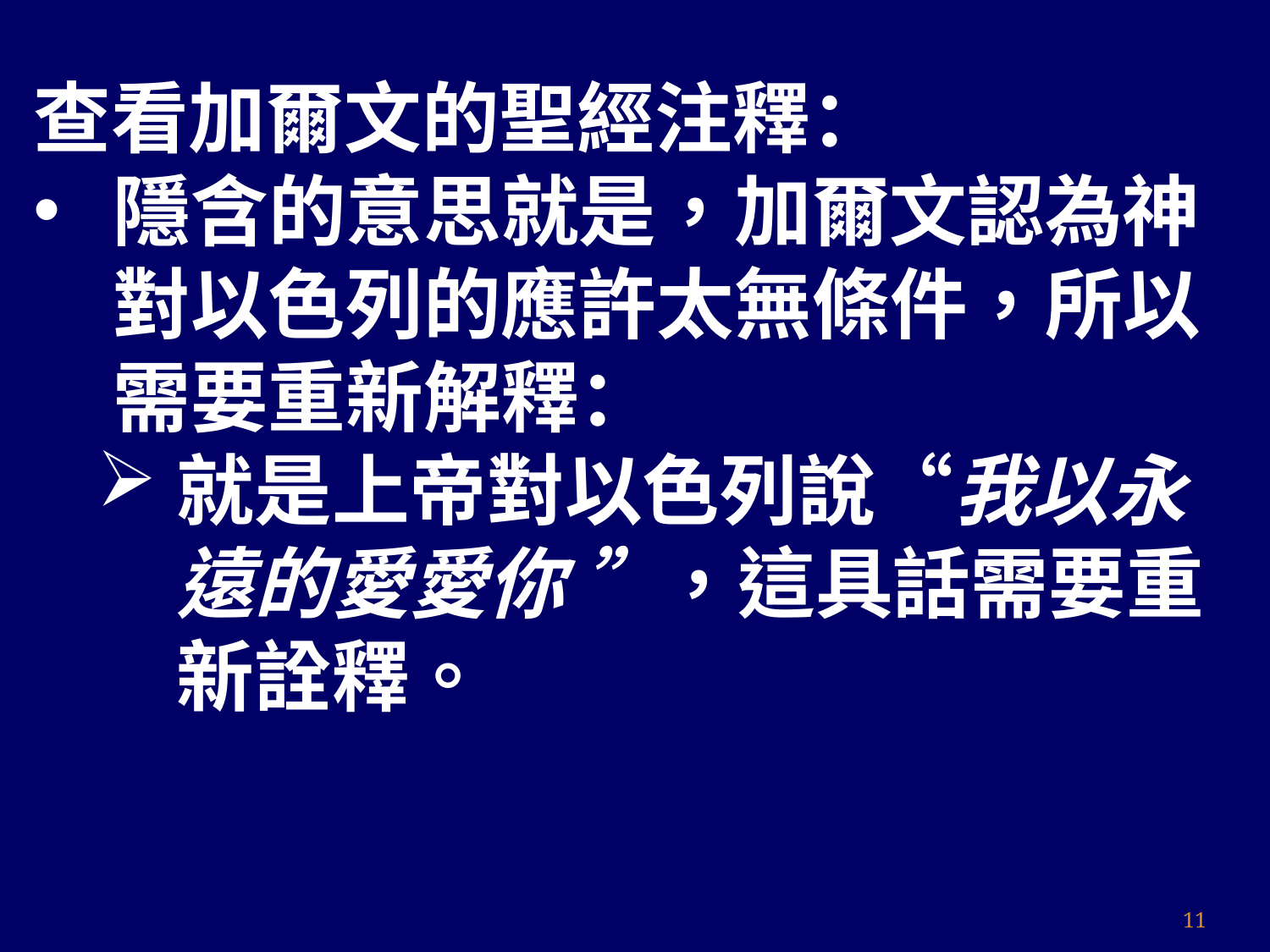

查看加爾文的聖經注釋：
隱含的意思就是，加爾文認為神對以色列的應許太無條件，所以需要重新解釋：
就是上帝對以色列說“我以永遠的愛愛你 ”，這具話需要重新詮釋。
11